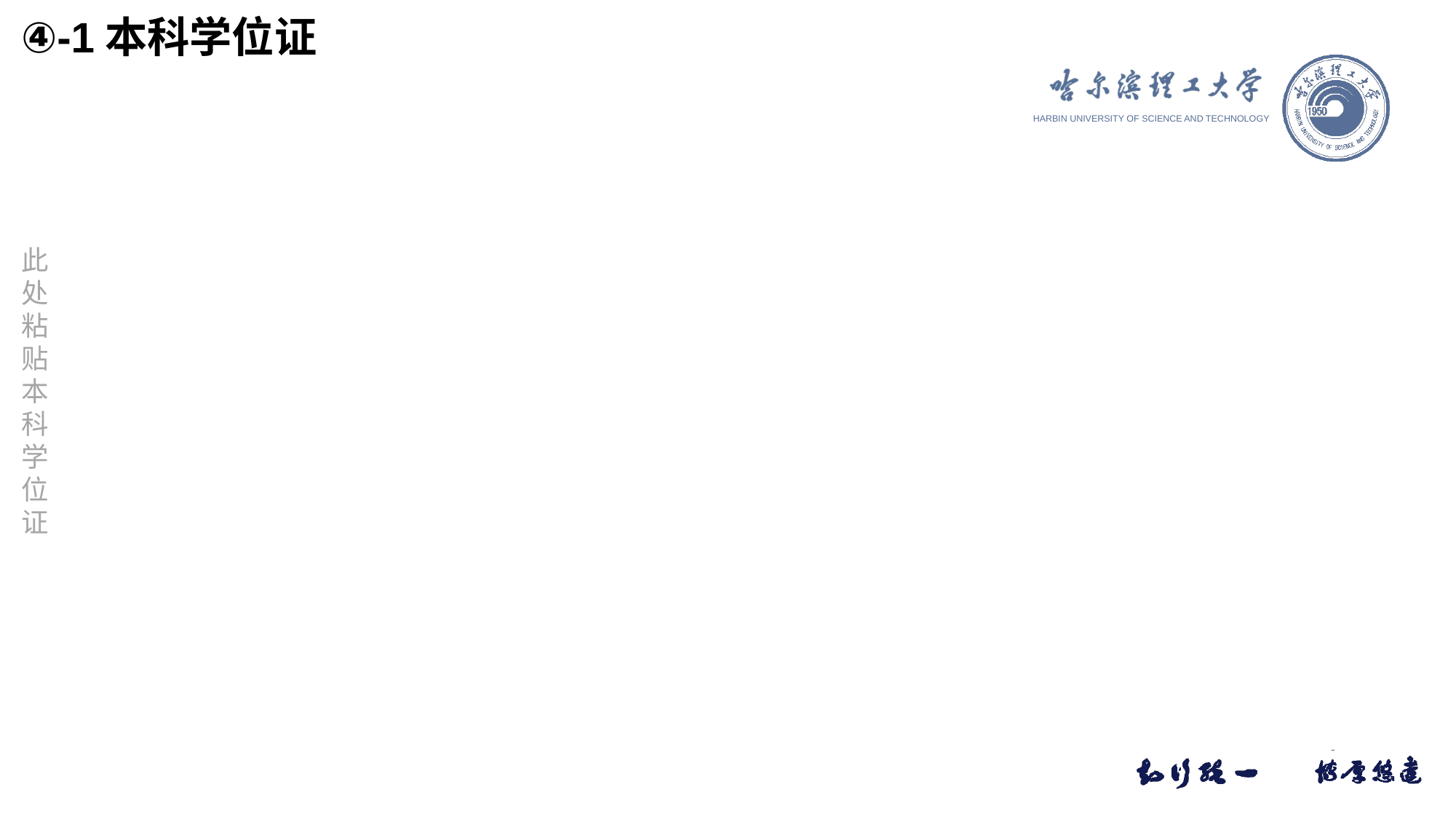

④-1本科学位证
此
处
粘
贴
本
科
学位证